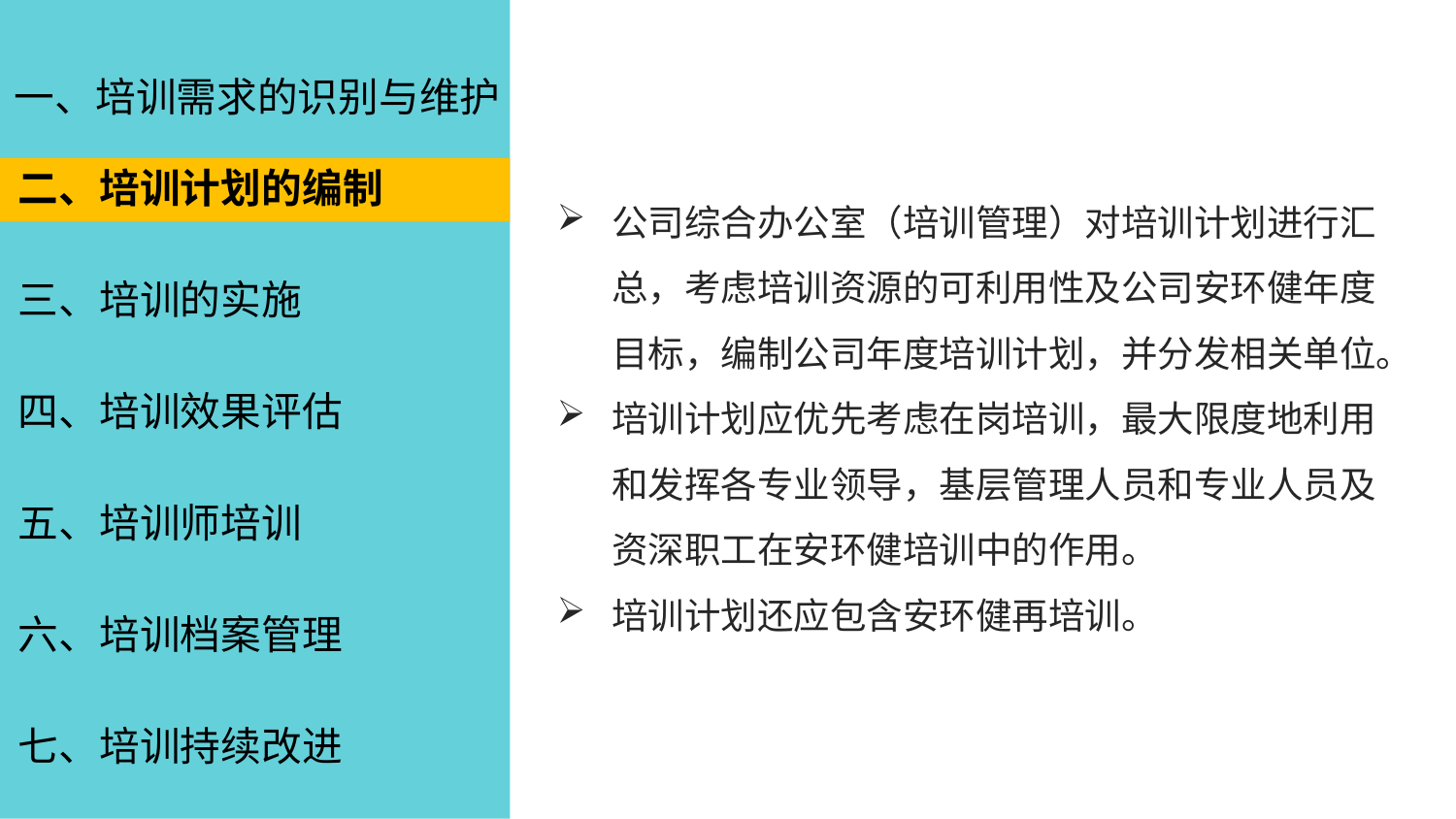

一、培训需求的识别与维护
二、培训计划的编制

公司综合办公室（培训管理）对培训计划进行汇总，考虑培训资源的可利用性及公司安环健年度目标，编制公司年度培训计划，并分发相关单位。
培训计划应优先考虑在岗培训，最大限度地利用和发挥各专业领导，基层管理人员和专业人员及资深职工在安环健培训中的作用。
培训计划还应包含安环健再培训。
三、培训的实施
四、培训效果评估
五、培训师培训
六、培训档案管理
七、培训持续改进